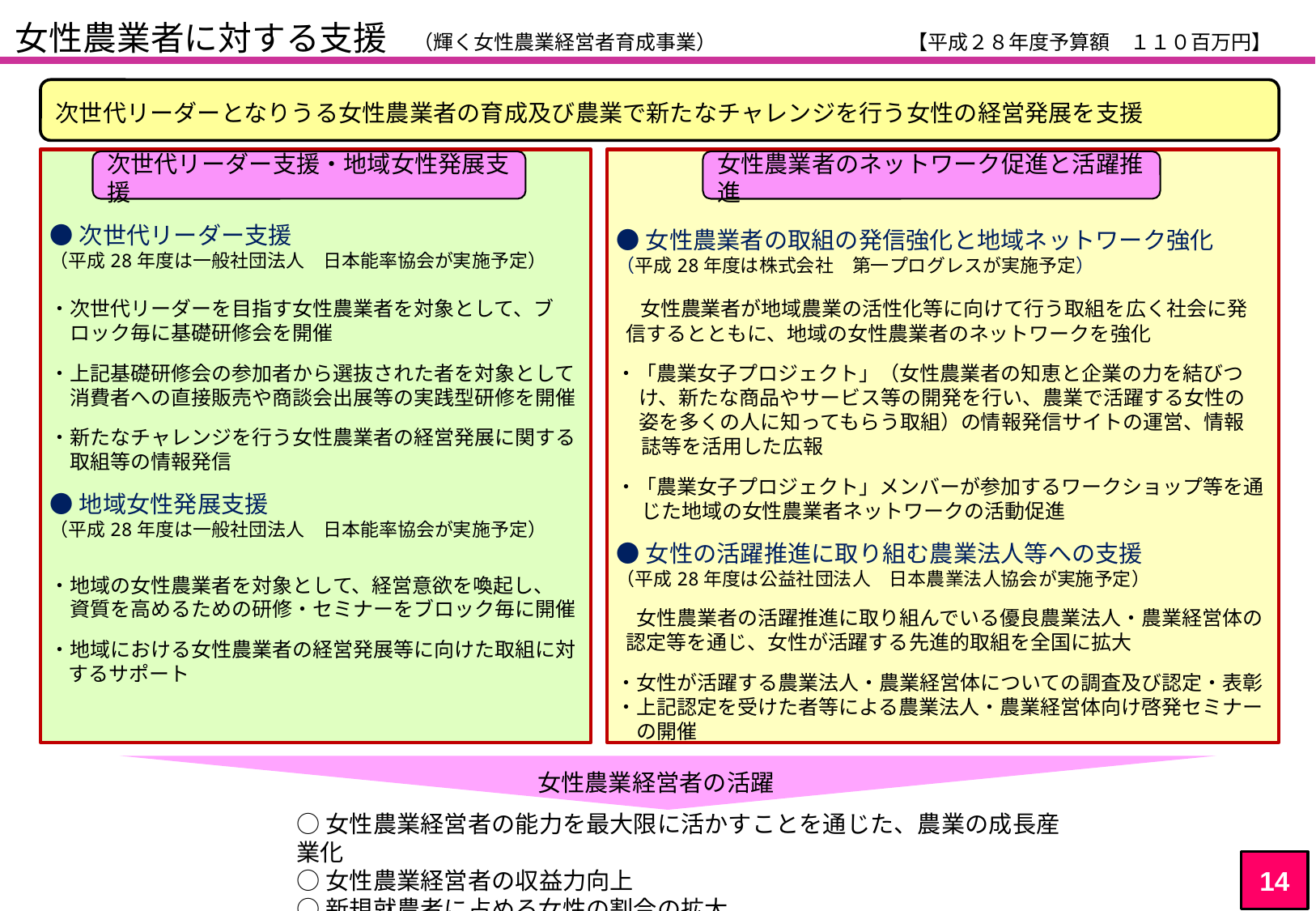

女性農業者に対する支援
 （輝く女性農業経営者育成事業）　　　　  　　　　　【平成２８年度予算額　１１０百万円】

次世代リーダーとなりうる女性農業者の育成及び農業で新たなチャレンジを行う女性の経営発展を支援

●次世代リーダー支援
（平成28年度は一般社団法人　日本能率協会が実施予定）

・次世代リーダーを目指す女性農業者を対象として、ブ
　ロック毎に基礎研修会を開催

・上記基礎研修会の参加者から選抜された者を対象として
　消費者への直接販売や商談会出展等の実践型研修を開催

・新たなチャレンジを行う女性農業者の経営発展に関する
　取組等の情報発信

●地域女性発展支援
（平成28年度は一般社団法人　日本能率協会が実施予定）

・地域の女性農業者を対象として、経営意欲を喚起し、
　資質を高めるための研修・セミナーをブロック毎に開催

・地域における女性農業者の経営発展等に向けた取組に対
   するサポート

●女性農業者の取組の発信強化と地域ネットワーク強化
（平成28年度は株式会社　第一プログレスが実施予定）

　女性農業者が地域農業の活性化等に向けて行う取組を広く社会に発
 信するとともに、地域の女性農業者のネットワークを強化

・「農業女子プロジェクト」（女性農業者の知恵と企業の力を結びつ
    け、新たな商品やサービス等の開発を行い、農業で活躍する女性の
    姿を多くの人に知ってもらう取組）の情報発信サイトの運営、情報
　 誌等を活用した広報

・「農業女子プロジェクト」メンバーが参加するワークショップ等を通
　 じた地域の女性農業者ネットワークの活動促進

●女性の活躍推進に取り組む農業法人等への支援
（平成28年度は公益社団法人　日本農業法人協会が実施予定）

　女性農業者の活躍推進に取り組んでいる優良農業法人・農業経営体の
 認定等を通じ、女性が活躍する先進的取組を全国に拡大

・女性が活躍する農業法人・農業経営体についての調査及び認定・表彰
・上記認定を受けた者等による農業法人・農業経営体向け啓発セミナー
　の開催
次世代リーダー支援・地域女性発展支援
女性農業者のネットワーク促進と活躍推進

女性農業経営者の活躍
○女性農業経営者の能力を最大限に活かすことを通じた、農業の成長産業化
○女性農業経営者の収益力向上
○新規就農者に占める女性の割合の拡大
14